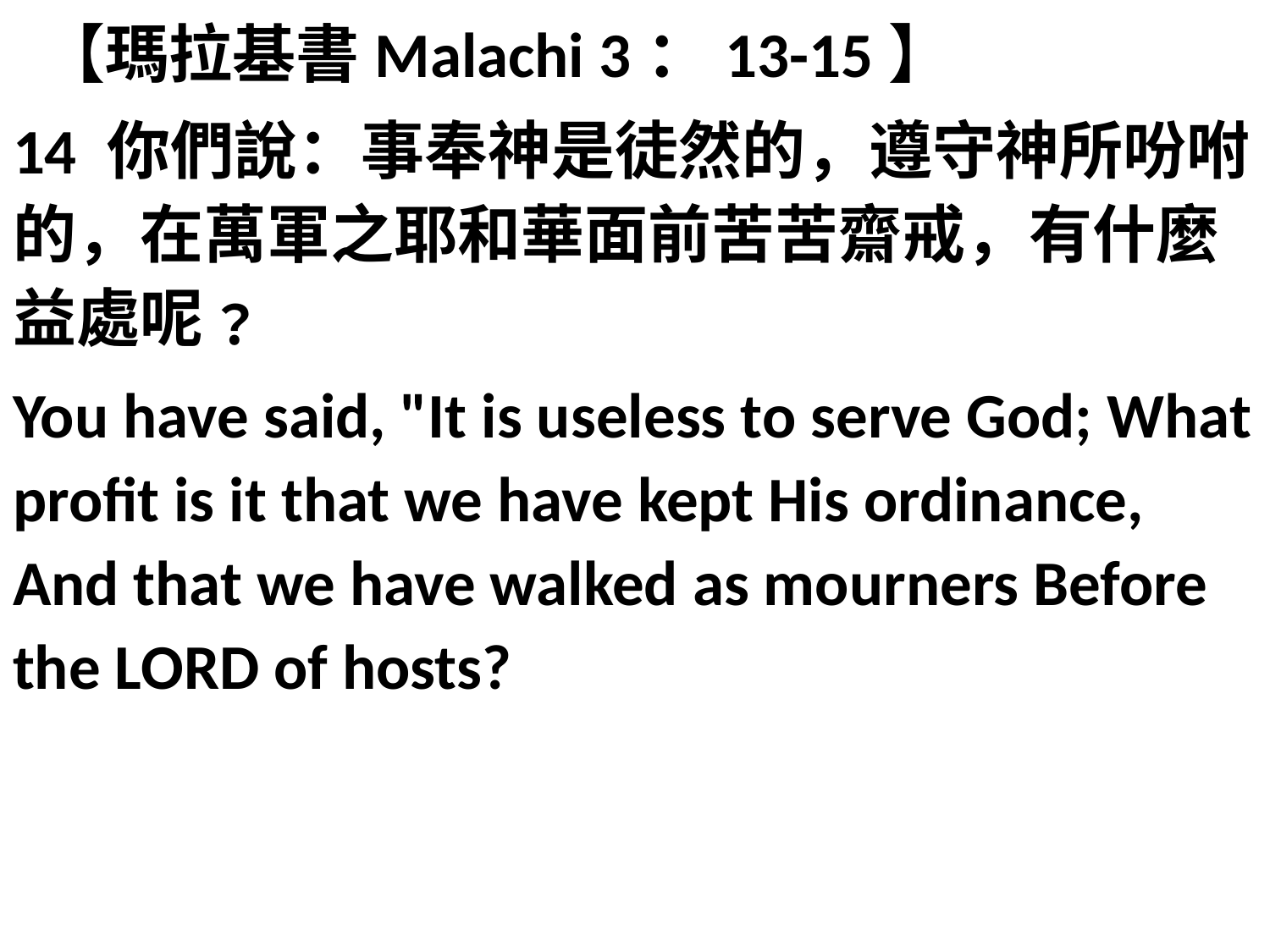

【瑪拉基書Malachi 3：13-15】
14 你們說：事奉神是徒然的，遵守神所吩咐的，在萬軍之耶和華面前苦苦齋戒，有什麼益處呢﹖
You have said, "It is useless to serve God; What profit is it that we have kept His ordinance, And that we have walked as mourners Before the LORD of hosts?